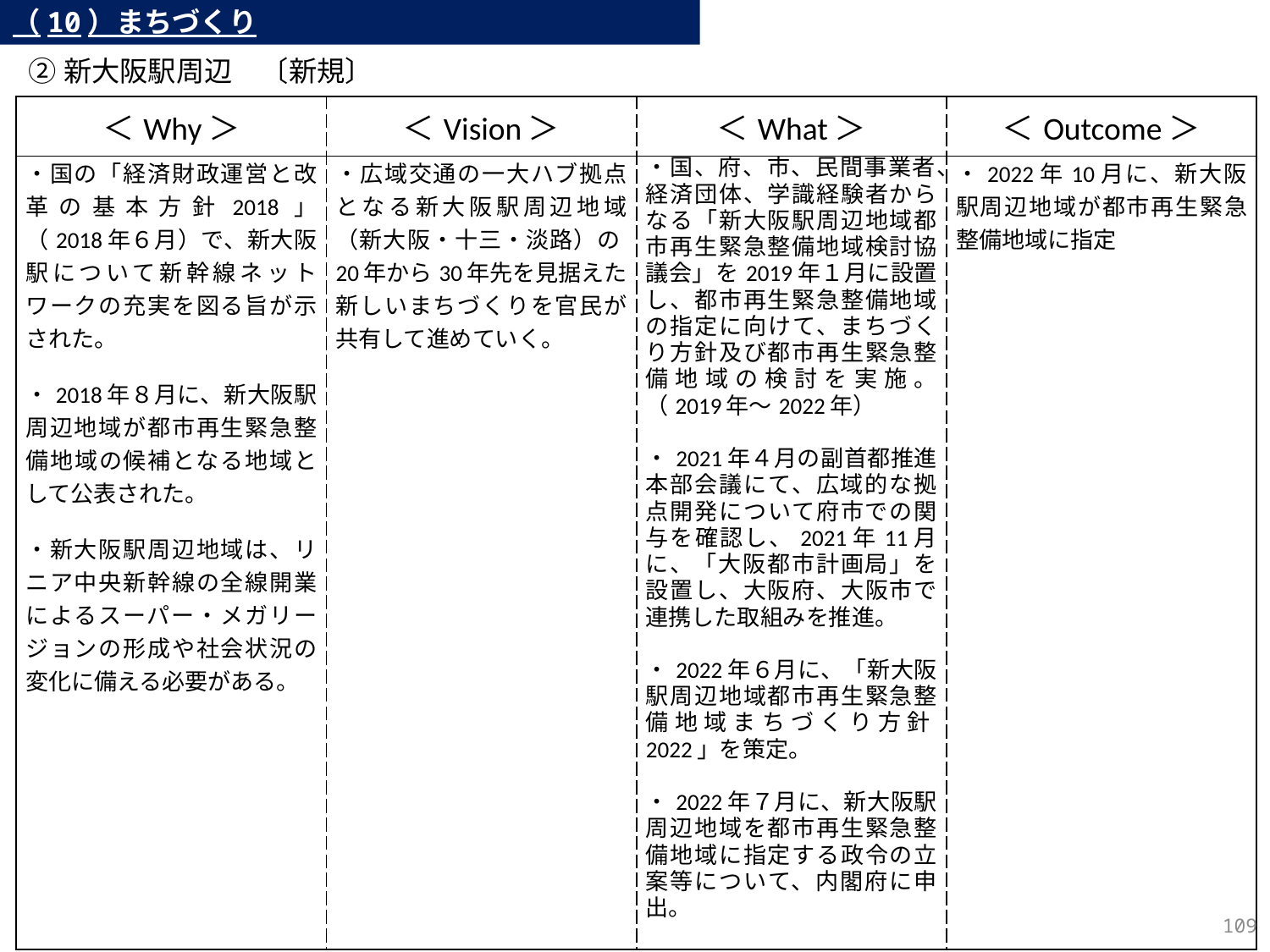

（10）まちづくり
②新大阪駅周辺　〔新規〕
| ＜Why＞ | ＜Vision＞ | ＜What＞ | ＜Outcome＞ |
| --- | --- | --- | --- |
| ・国の「経済財政運営と改革の基本方針2018」（2018年６月）で、新大阪駅について新幹線ネットワークの充実を図る旨が示された。 ・2018年８月に、新大阪駅周辺地域が都市再生緊急整備地域の候補となる地域として公表された。 ・新大阪駅周辺地域は、リニア中央新幹線の全線開業によるスーパー・メガリージョンの形成や社会状況の変化に備える必要がある。 | ・広域交通の一大ハブ拠点となる新大阪駅周辺地域（新大阪・十三・淡路）の20年から30年先を見据えた新しいまちづくりを官民が共有して進めていく。 | ・国、府、市、民間事業者、経済団体、学識経験者からなる「新大阪駅周辺地域都市再生緊急整備地域検討協議会」を2019年１月に設置し、都市再生緊急整備地域の指定に向けて、まちづくり方針及び都市再生緊急整備地域の検討を実施。（2019年～2022年） ・2021年４月の副首都推進本部会議にて、広域的な拠点開発について府市での関与を確認し、2021年11月に、「大阪都市計画局」を設置し、大阪府、大阪市で連携した取組みを推進。 ・2022年６月に、「新大阪駅周辺地域都市再生緊急整備地域まちづくり方針2022」を策定。 ・2022年７月に、新大阪駅周辺地域を都市再生緊急整備地域に指定する政令の立案等について、内閣府に申出。 | ・2022年10月に、新大阪駅周辺地域が都市再生緊急整備地域に指定 |
109